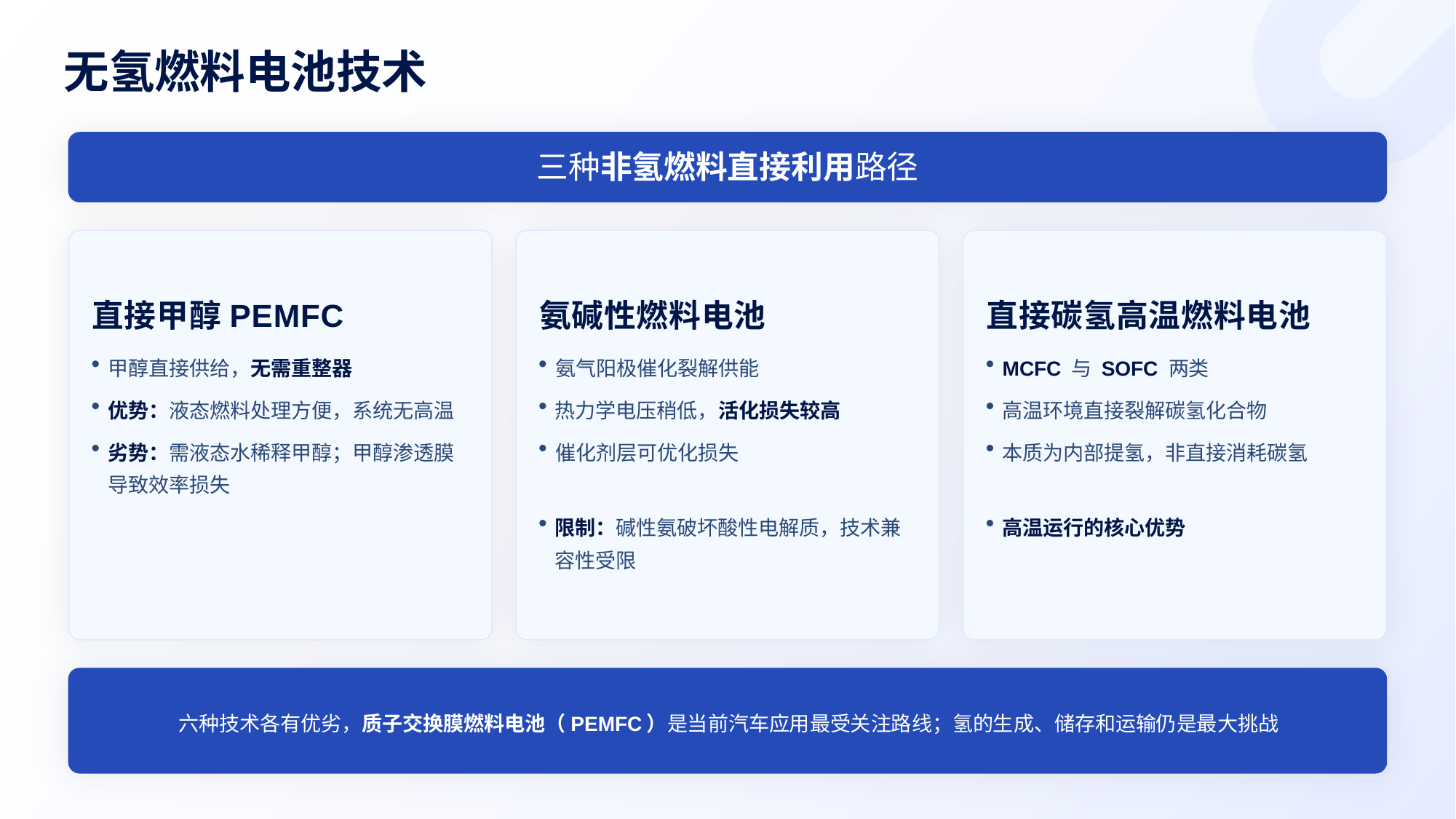

无氢燃料电池技术

三种非氢燃料直接利用路径

直接甲醇PEMFC
氨碱性燃料电池
直接碳氢高温燃料电池
甲醇直接供给，无需重整器
氨气阳极催化裂解供能
MCFC 与 SOFC 两类

优势：液态燃料处理方便，系统无高温
热力学电压稍低，活化损失较高
高温环境直接裂解碳氢化合物

劣势：需液态水稀释甲醇；甲醇渗透膜导致效率损失
催化剂层可优化损失
本质为内部提氢，非直接消耗碳氢

限制：碱性氨破坏酸性电解质，技术兼容性受限
高温运行的核心优势

六种技术各有优劣，质子交换膜燃料电池（PEMFC）是当前汽车应用最受关注路线；氢的生成、储存和运输仍是最大挑战